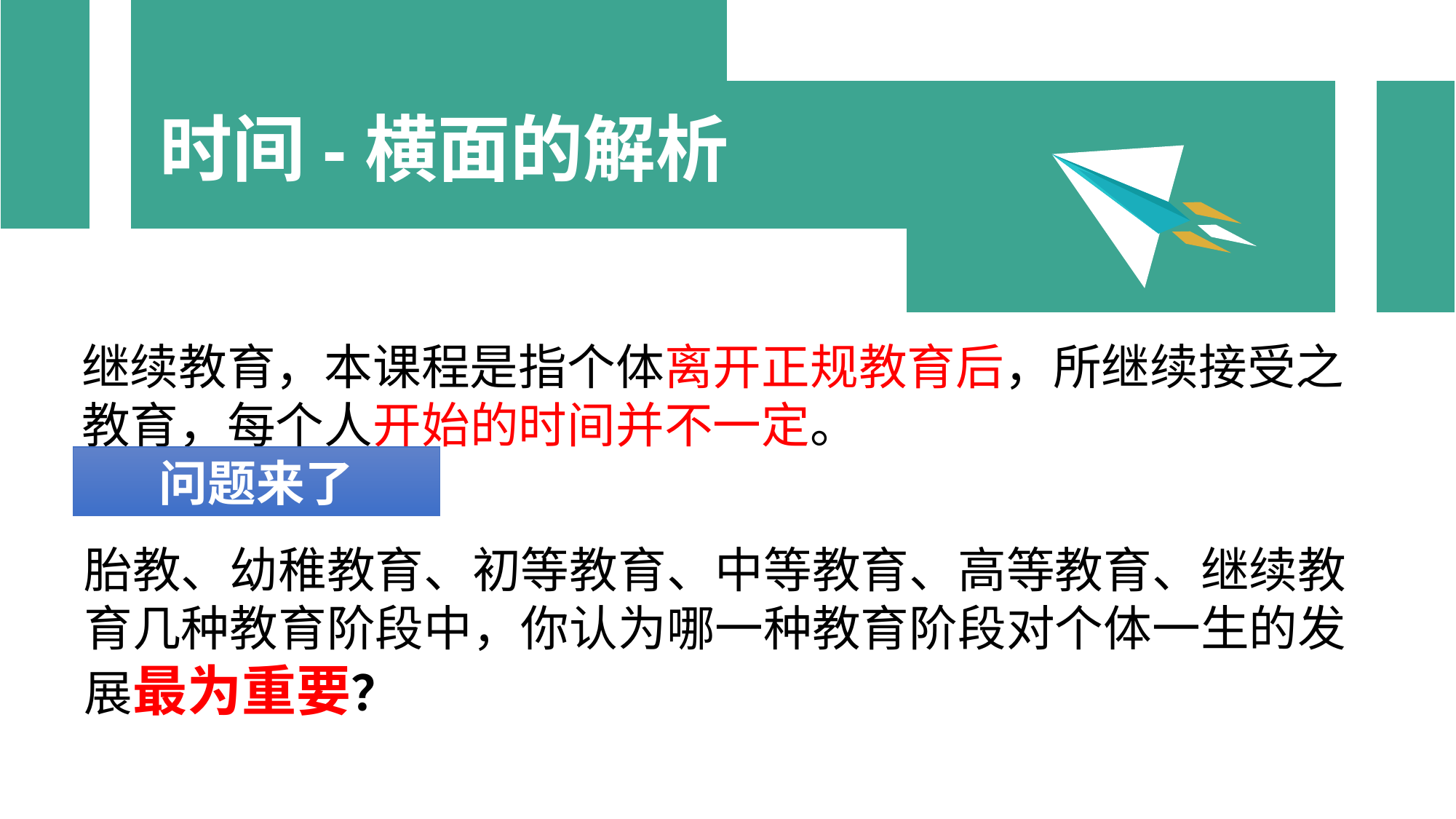

时间-横面的解析

继续教育，本课程是指个体离开正规教育后，所继续接受之教育，每个人开始的时间并不一定。

单击此处添加标题
问题来了
胎教、幼稚教育、初等教育、中等教育、高等教育、继续教育几种教育阶段中，你认为哪一种教育阶段对个体一生的发展最为重要？